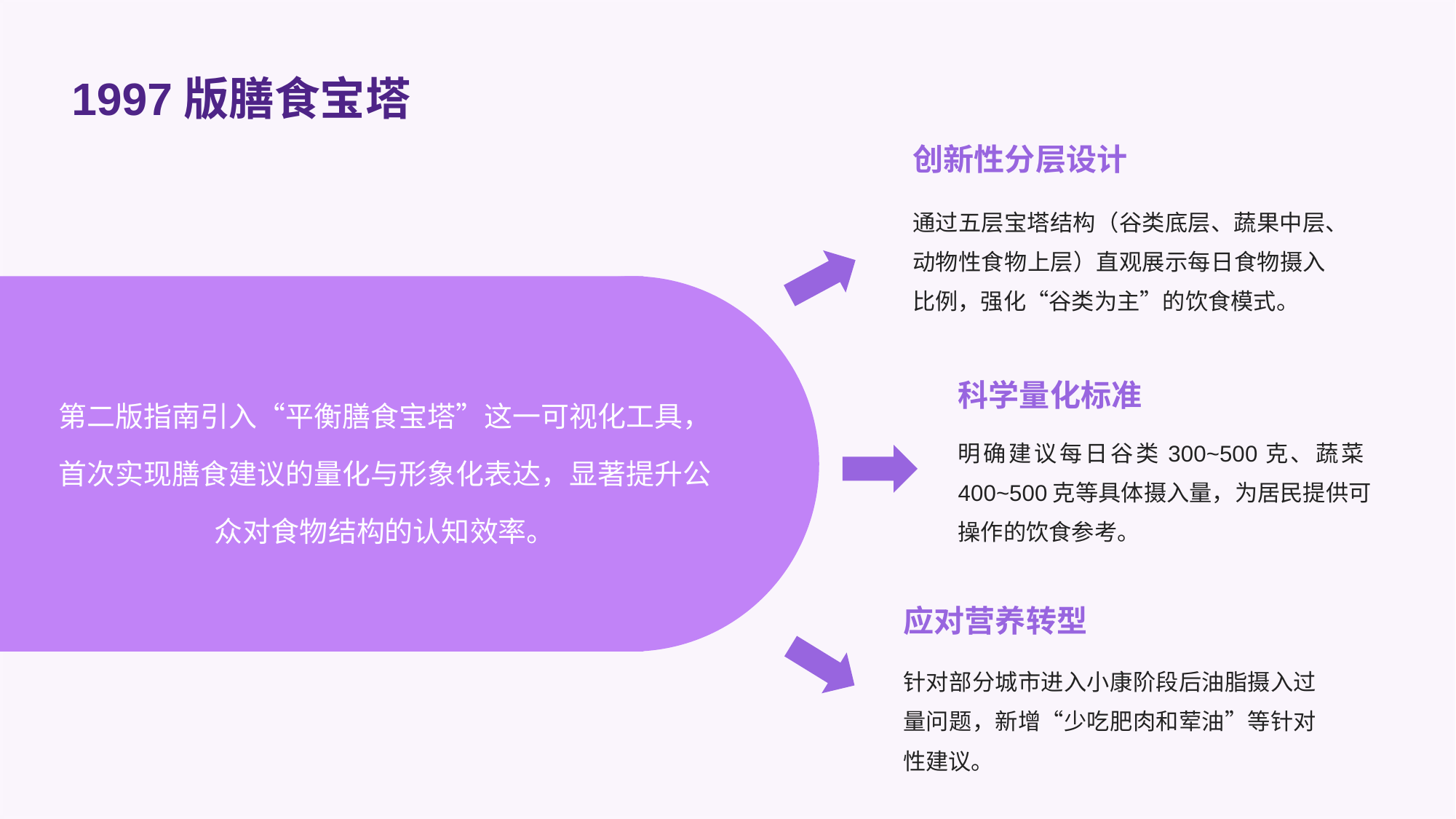

1997版膳食宝塔
创新性分层设计
通过五层宝塔结构（谷类底层、蔬果中层、动物性食物上层）直观展示每日食物摄入比例，强化“谷类为主”的饮食模式。

第二版指南引入“平衡膳食宝塔”这一可视化工具，首次实现膳食建议的量化与形象化表达，显著提升公众对食物结构的认知效率。
科学量化标准
明确建议每日谷类300~500克、蔬菜400~500克等具体摄入量，为居民提供可操作的饮食参考。

应对营养转型
针对部分城市进入小康阶段后油脂摄入过量问题，新增“少吃肥肉和荤油”等针对性建议。